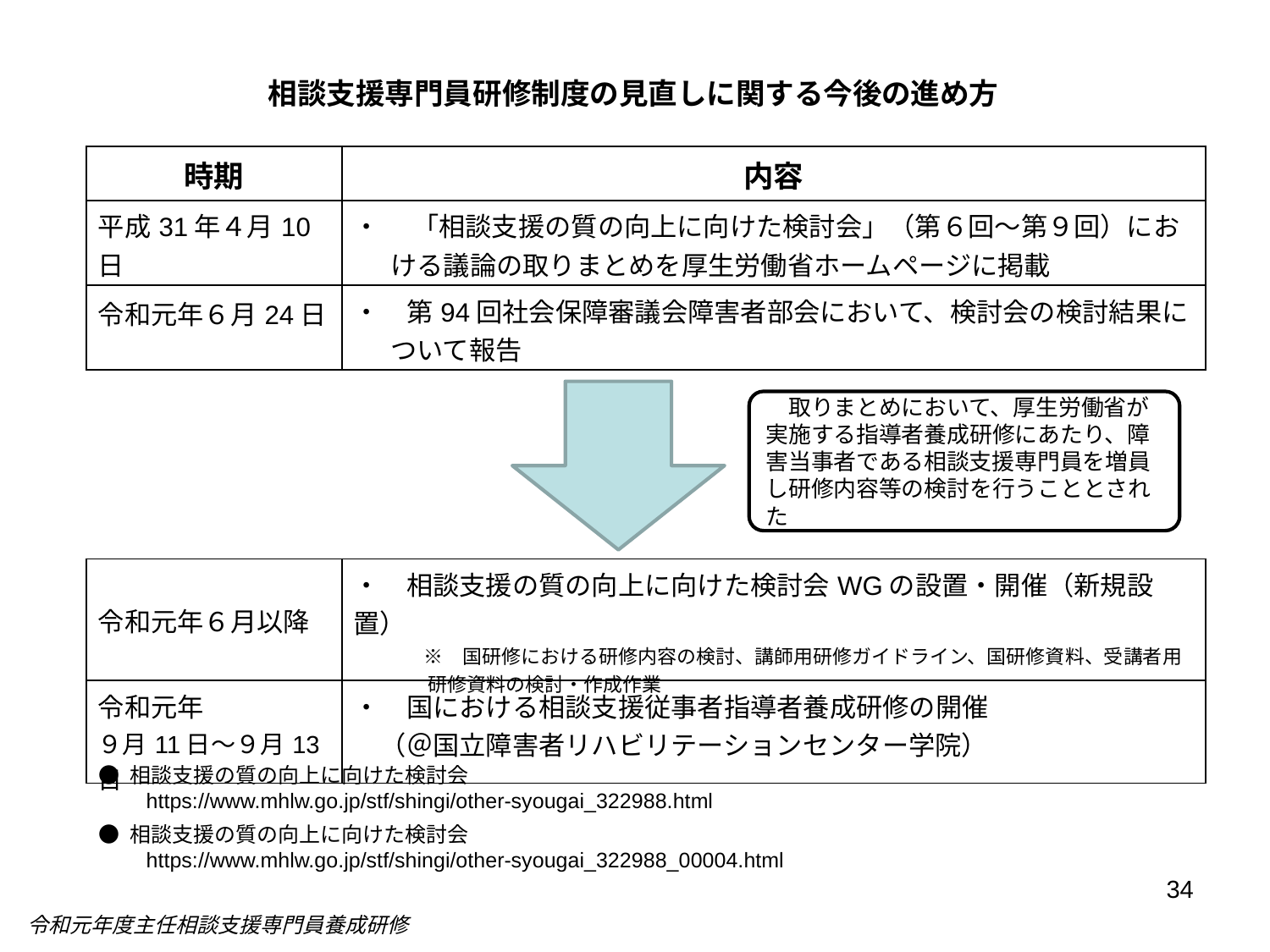

相談支援専門員研修制度の見直しに関する今後の進め方
| 時期 | 内容 |
| --- | --- |
| 平成31年４月10日 | ・　 「相談支援の質の向上に向けた検討会」（第６回～第９回）における議論の取りまとめを厚生労働省ホームページに掲載 |
| 令和元年６月24日 | ・　第94回社会保障審議会障害者部会において、検討会の検討結果について報告 |

　取りまとめにおいて、厚生労働省が実施する指導者養成研修にあたり、障害当事者である相談支援専門員を増員し研修内容等の検討を行うこととされた
| 令和元年６月以降 | ・　相談支援の質の向上に向けた検討会WGの設置・開催（新規設置） 　　　　※　国研修における研修内容の検討、講師用研修ガイドライン、国研修資料、受講者用研修資料の検討・作成作業 |
| --- | --- |
| 令和元年 ９月11日～９月13日 | ・　国における相談支援従事者指導者養成研修の開催 　（＠国立障害者リハビリテーションセンター学院） |
● 相談支援の質の向上に向けた検討会
　　https://www.mhlw.go.jp/stf/shingi/other-syougai_322988.html

● 相談支援の質の向上に向けた検討会
　　https://www.mhlw.go.jp/stf/shingi/other-syougai_322988_00004.html
34
令和元年度主任相談支援専門員養成研修